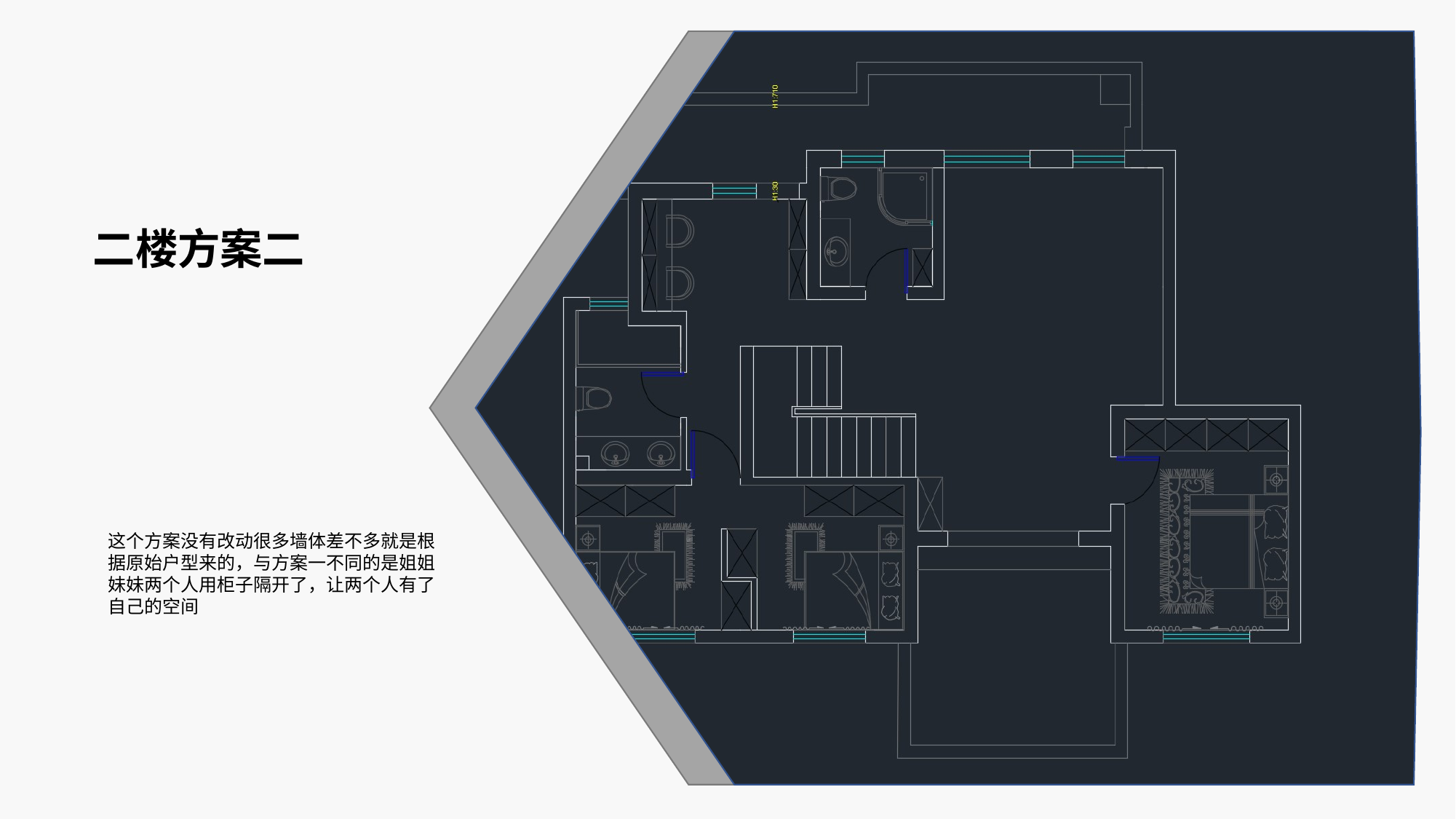

二楼方案二
这个方案没有改动很多墙体差不多就是根据原始户型来的，与方案一不同的是姐姐妹妹两个人用柜子隔开了，让两个人有了自己的空间